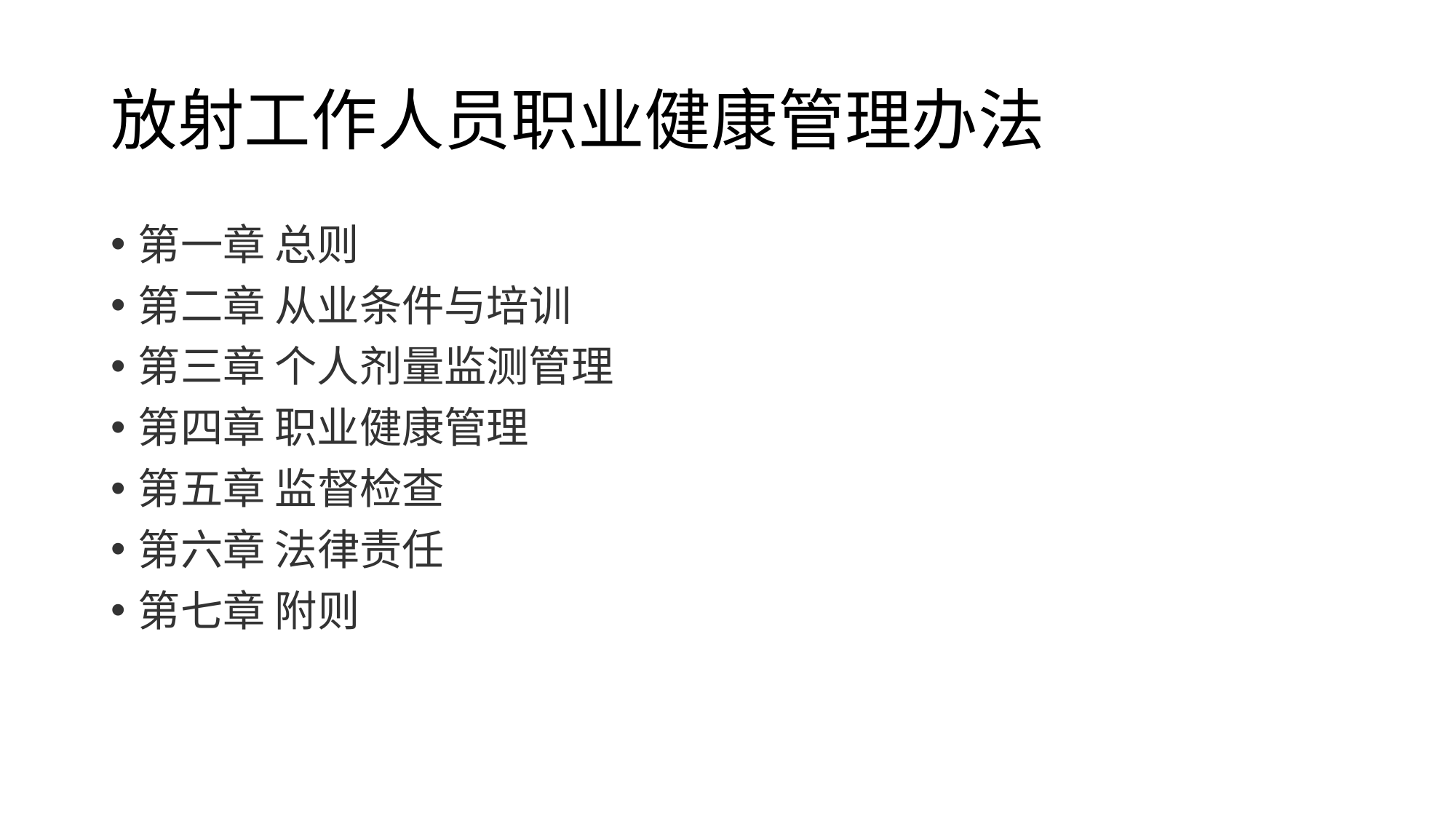

# 放射工作人员职业健康管理办法
第一章 总则
第二章 从业条件与培训
第三章 个人剂量监测管理
第四章 职业健康管理
第五章 监督检查
第六章 法律责任
第七章 附则